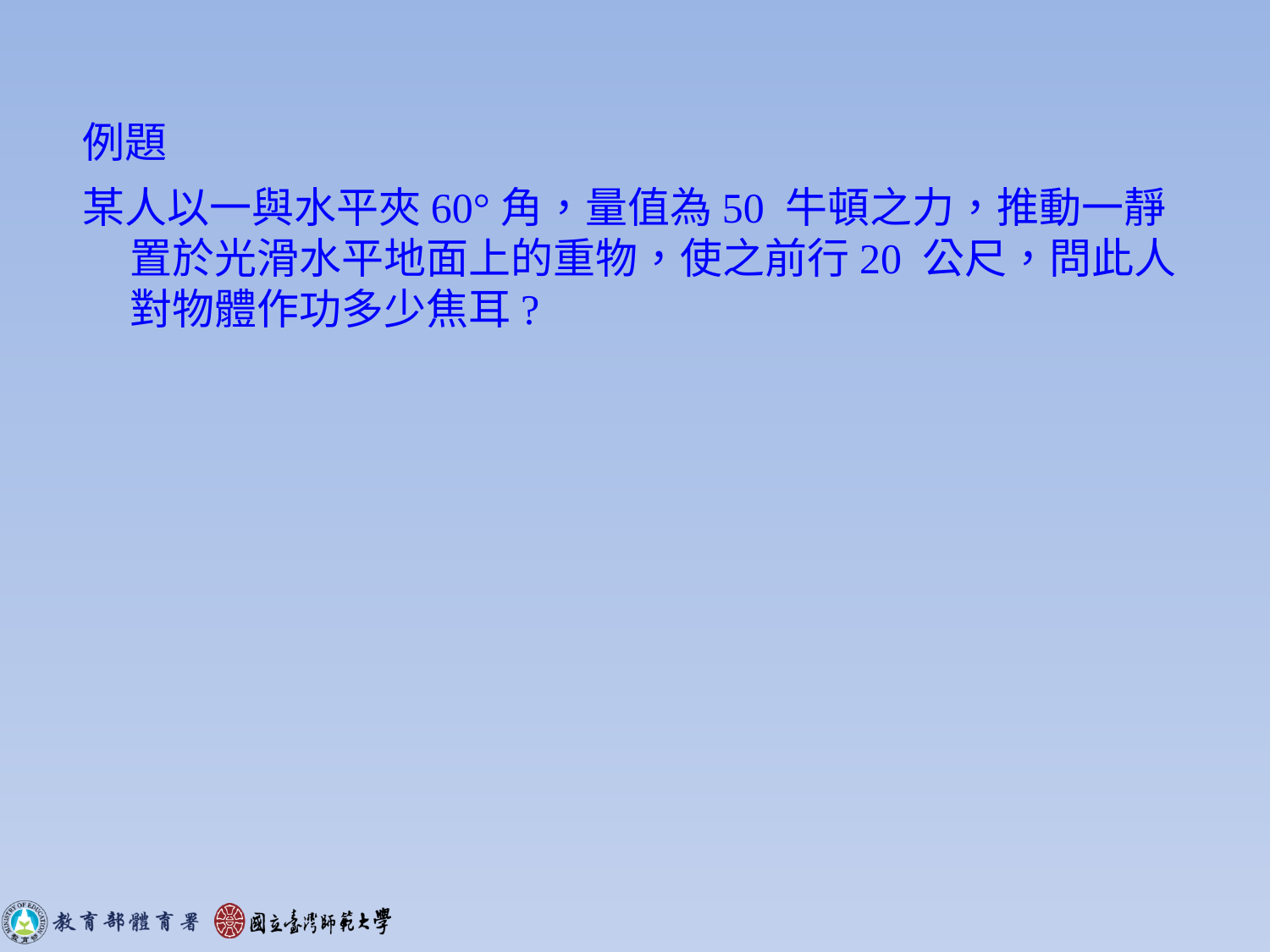

例題
某人以一與水平夾60°角，量值為50 牛頓之力，推動一靜置於光滑水平地面上的重物，使之前行20 公尺，問此人對物體作功多少焦耳?